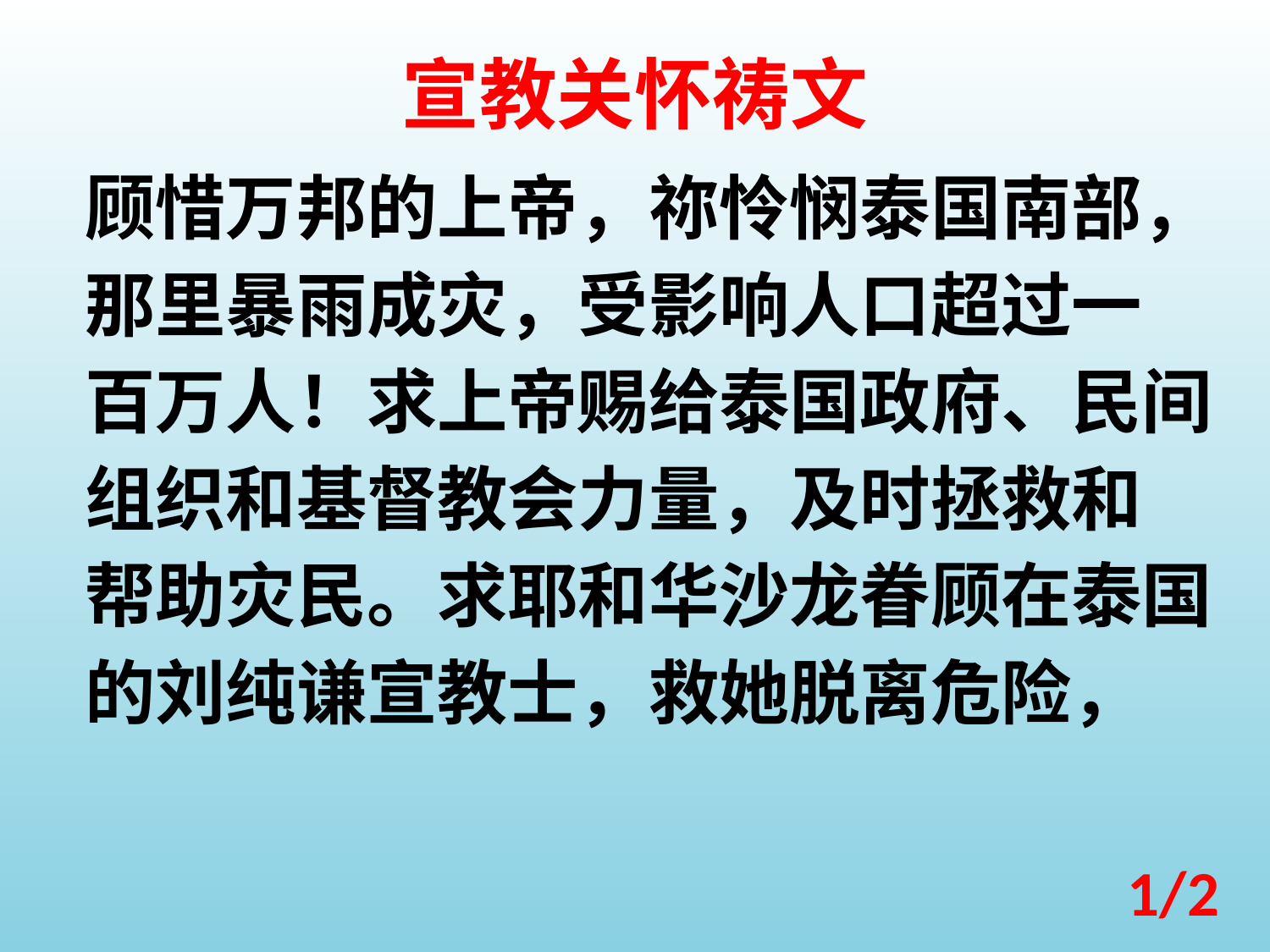

宣教关怀祷文
顾惜万邦的上帝，祢怜悯泰国南部，那里暴雨成灾，受影响人口超过一 百万人！求上帝赐给泰国政府、民间组织和基督教会力量，及时拯救和 帮助灾民。求耶和华沙龙眷顾在泰国的刘纯谦宣教士，救她脱离危险，
1/2